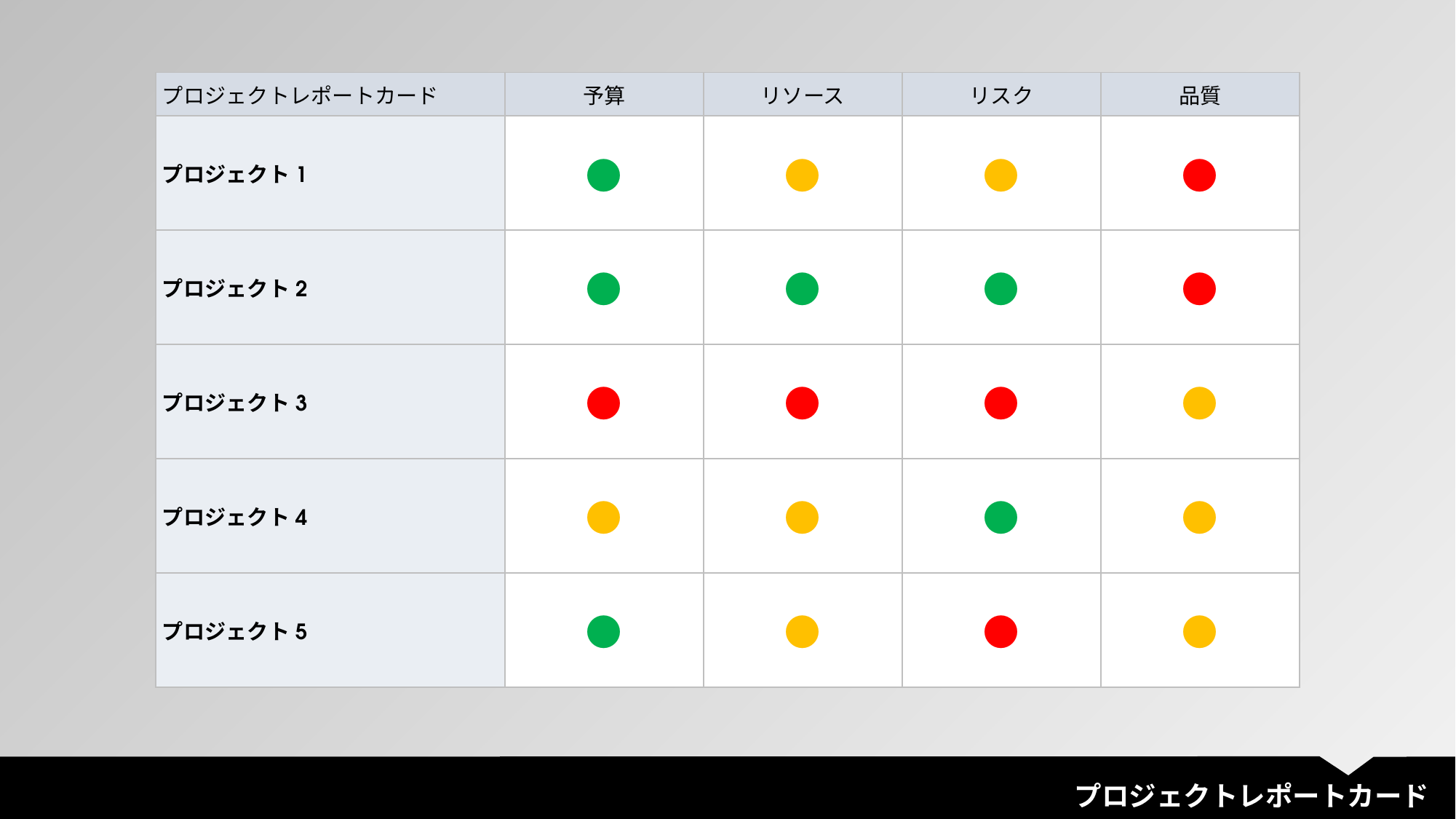

| プロジェクトレポートカード | 予算 | リソース | リスク | 品質 |
| --- | --- | --- | --- | --- |
| プロジェクト1 | • | • | • | • |
| プロジェクト2 | • | • | • | • |
| プロジェクト3 | • | • | • | • |
| プロジェクト4 | • | • | • | • |
| プロジェクト5 | • | • | • | • |

プロジェクトレポートカード